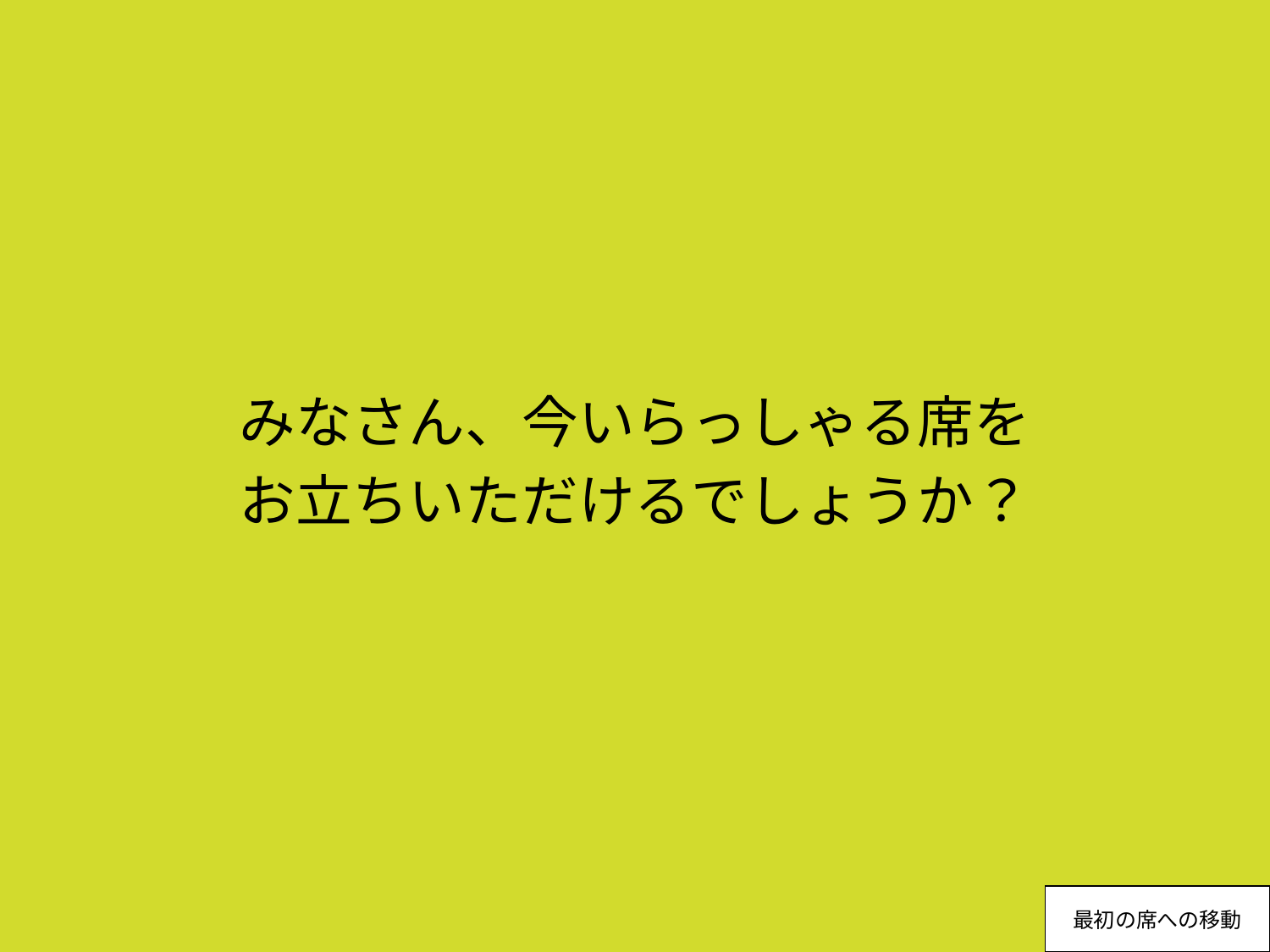

みなさん、今いらっしゃる席を
お立ちいただけるでしょうか？
最初の席への移動